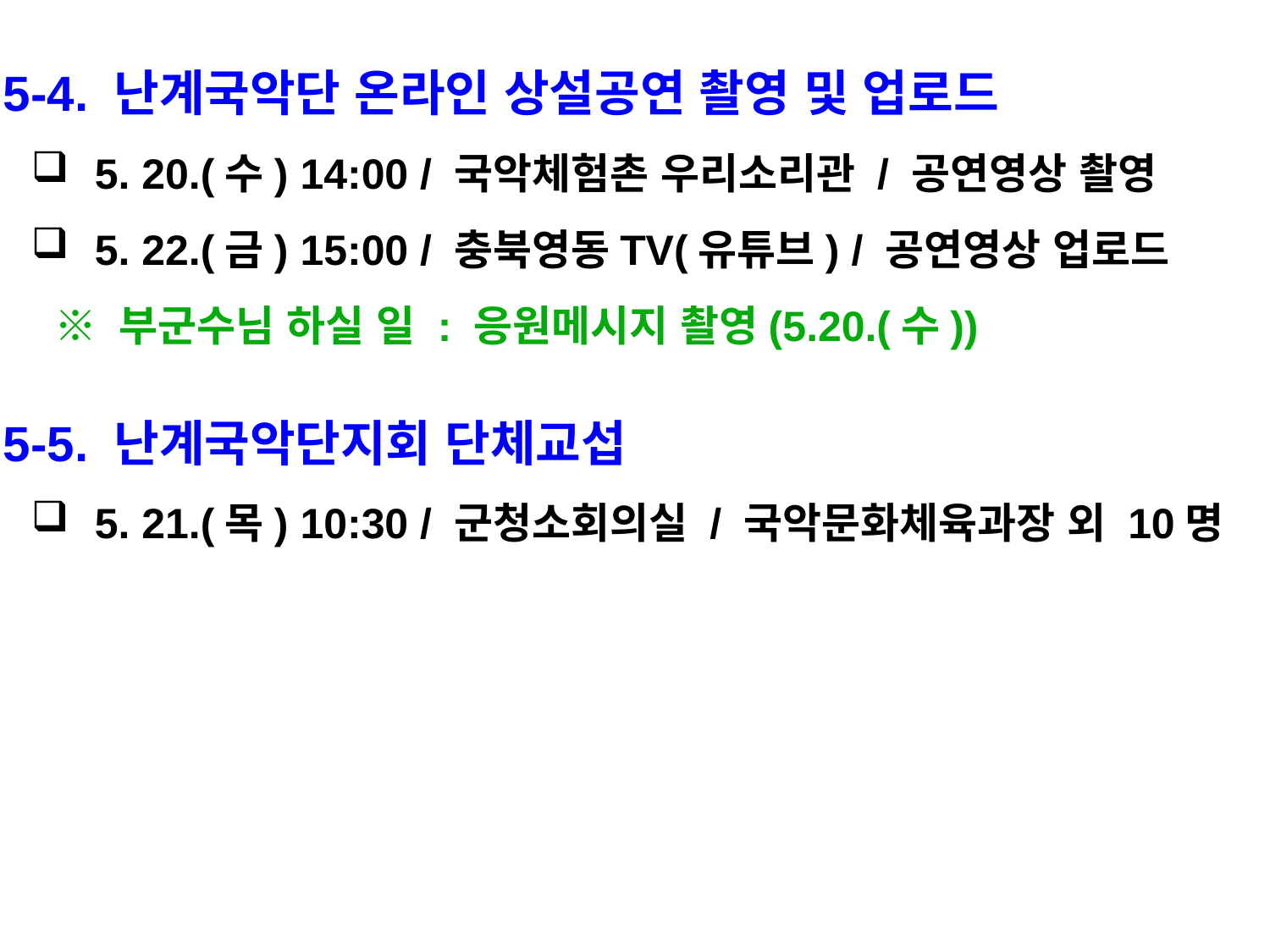

5-4. 난계국악단 온라인 상설공연 촬영 및 업로드
5. 20.(수) 14:00 / 국악체험촌 우리소리관 / 공연영상 촬영
5. 22.(금) 15:00 / 충북영동TV(유튜브) / 공연영상 업로드
  ※ 부군수님 하실 일 : 응원메시지 촬영(5.20.(수))
  5-5. 난계국악단지회 단체교섭
5. 21.(목) 10:30 / 군청소회의실 / 국악문화체육과장 외 10명